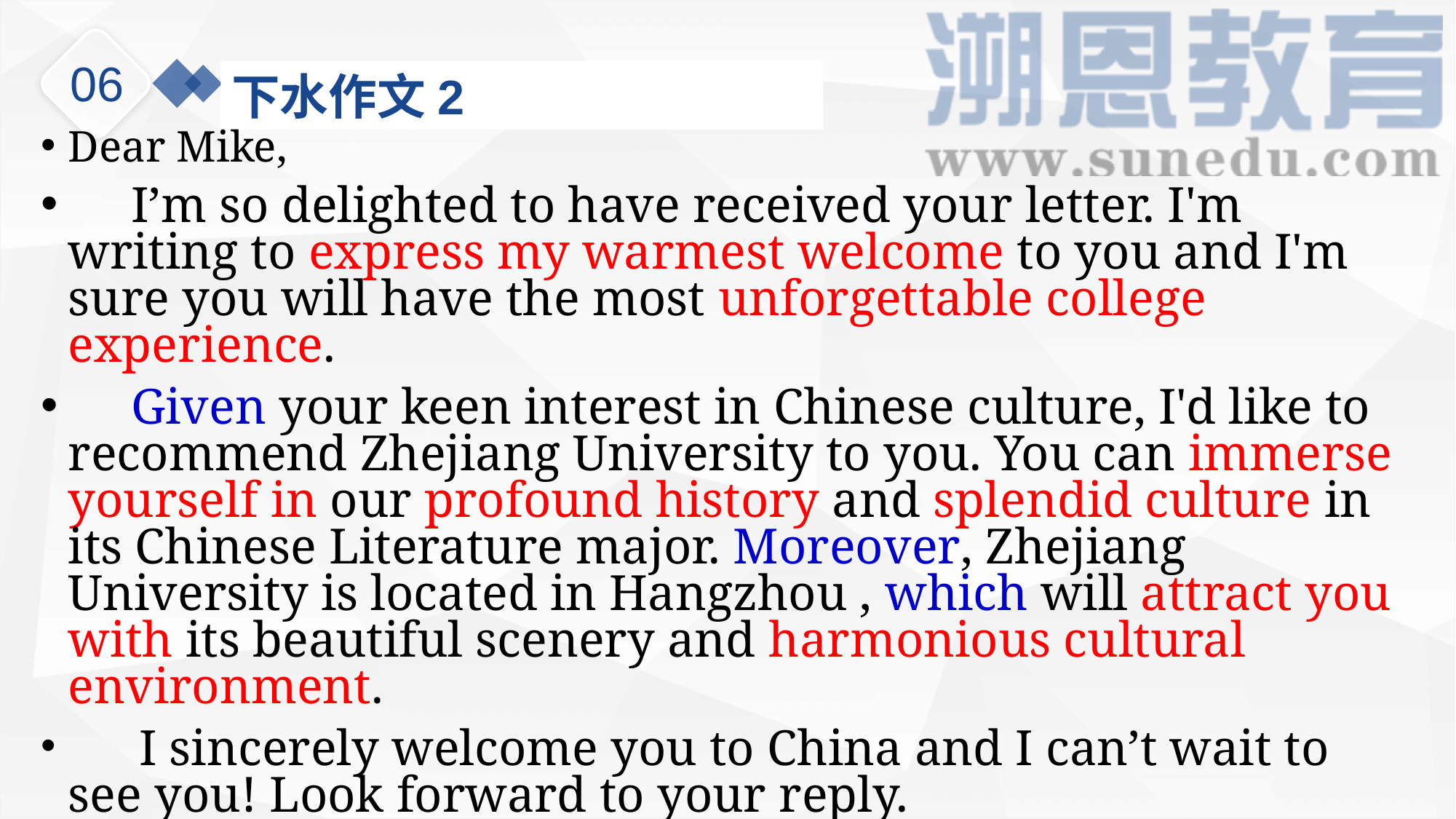

06
下水作文2
We provide the best way to  your business.

Dear Mike,
     I’m so delighted to have received your letter. I'm writing to express my warmest welcome to you and I'm sure you will have the most unforgettable college experience.
     Given your keen interest in Chinese culture, I'd like to recommend Zhejiang University to you. You can immerse yourself in our profound history and splendid culture in its Chinese Literature major. Moreover, Zhejiang University is located in Hangzhou , which will attract you with its beautiful scenery and harmonious cultural environment.
      I sincerely welcome you to China and I can’t wait to see you! Look forward to your reply.
Yours,
  Li Hua